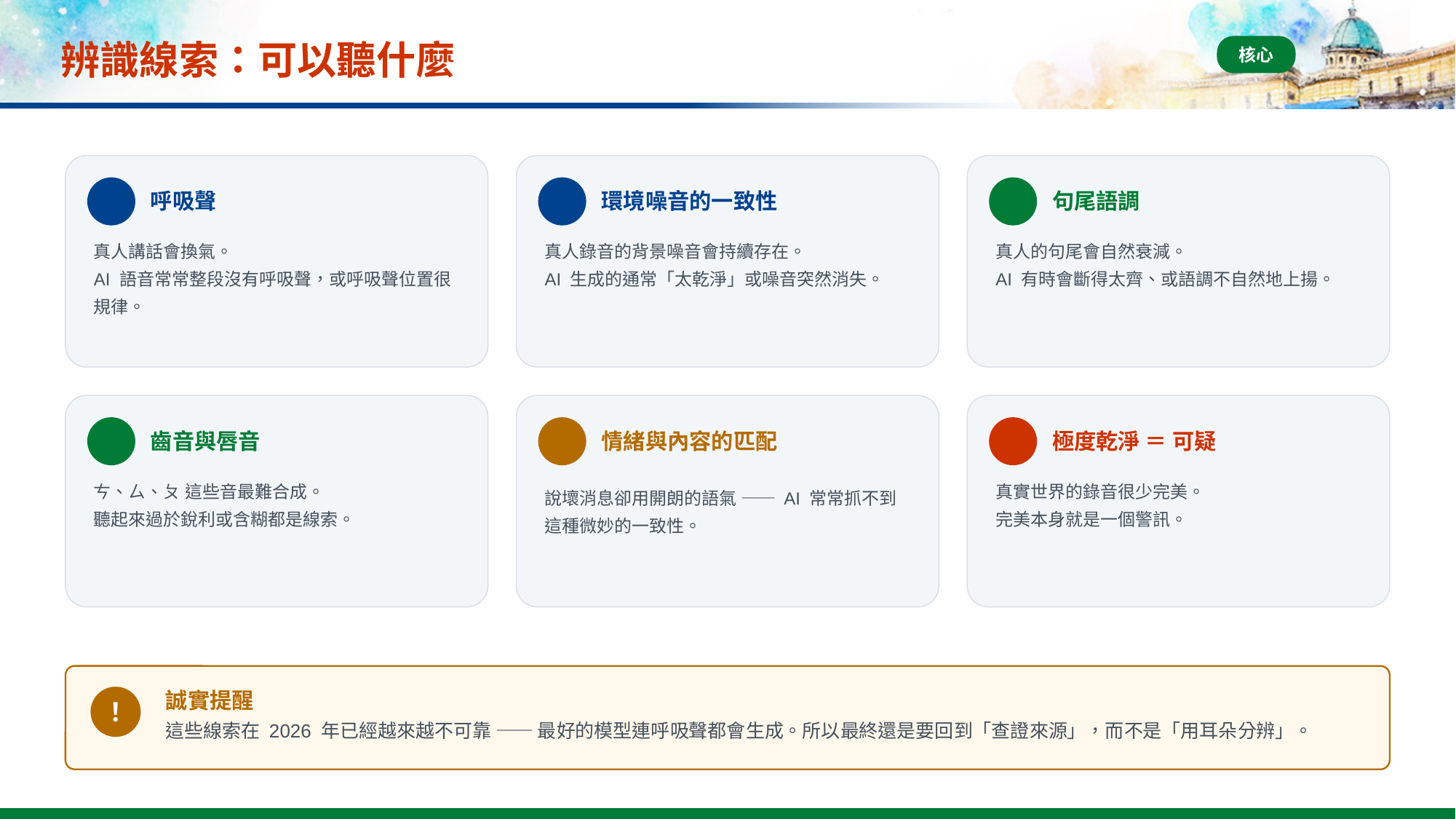

# 辨識線索：可以聽什麼
核心

呼吸聲
環境噪音的一致性
句尾語調
真人講話會換氣。
AI 語音常常整段沒有呼吸聲，或呼吸聲位置很規律。
真人錄音的背景噪音會持續存在。
AI 生成的通常「太乾淨」或噪音突然消失。
真人的句尾會自然衰減。
AI 有時會斷得太齊、或語調不自然地上揚。

齒音與唇音
情緒與內容的匹配
極度乾淨 ＝ 可疑
ㄘ、ㄙ、ㄆ 這些音最難合成。
聽起來過於銳利或含糊都是線索。
說壞消息卻用開朗的語氣 —— AI 常常抓不到這種微妙的一致性。
真實世界的錄音很少完美。
完美本身就是一個警訊。

誠實提醒
！
這些線索在 2026 年已經越來越不可靠 —— 最好的模型連呼吸聲都會生成。所以最終還是要回到「查證來源」，而不是「用耳朵分辨」。